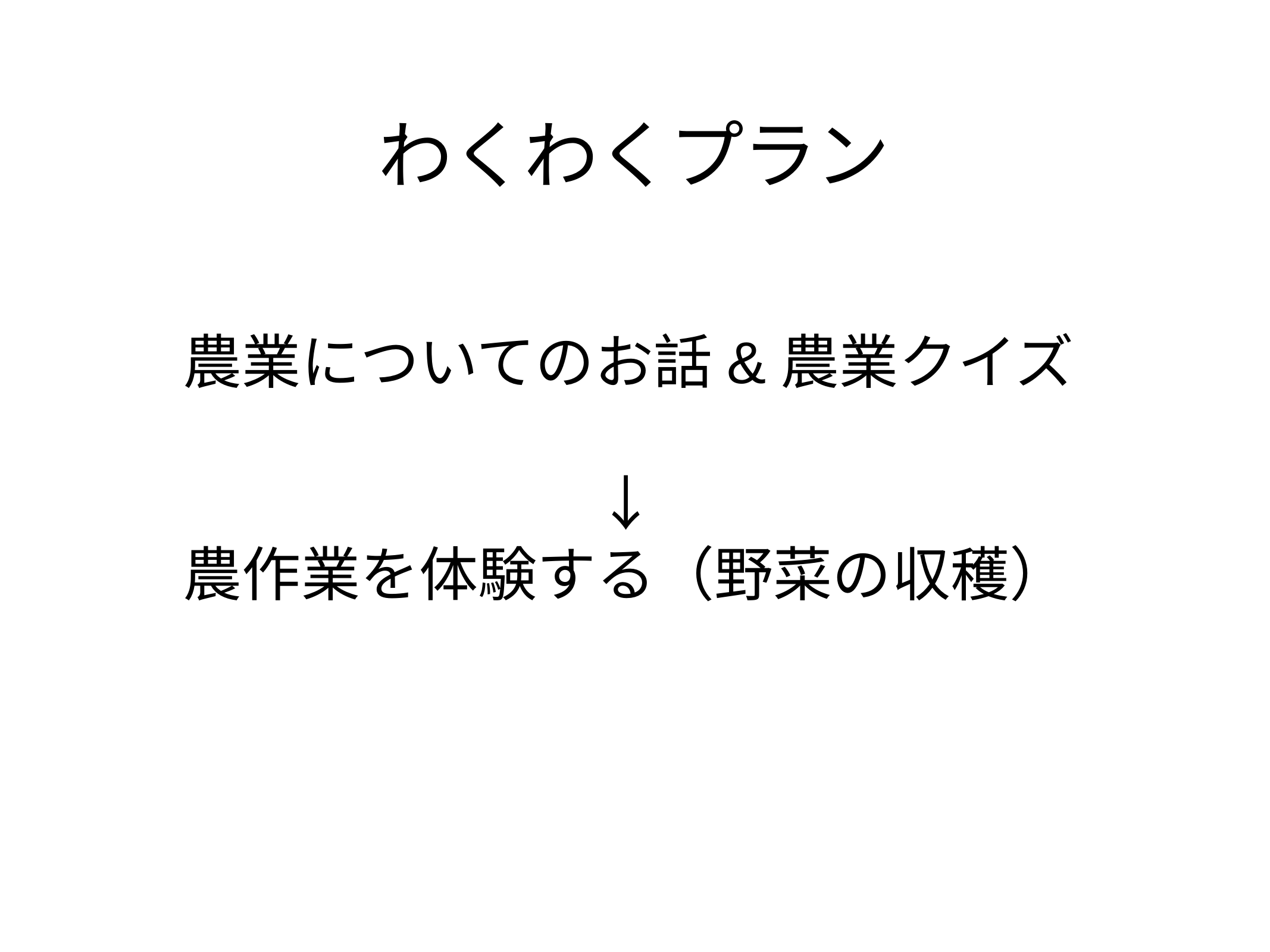

# わくわくプラン
農業についてのお話&農業クイズ
　　　　　　　↓
農作業を体験する（野菜の収穫）